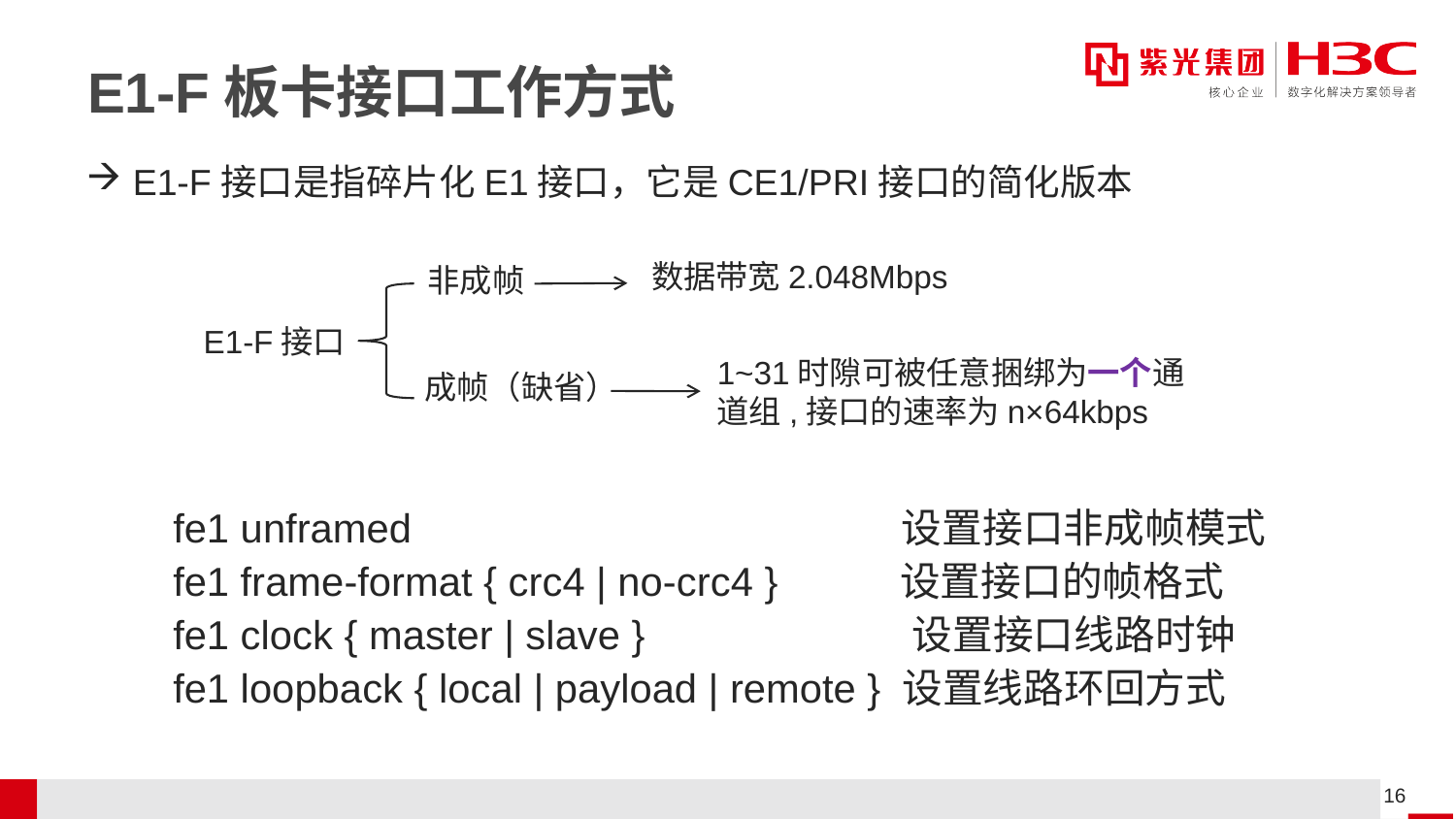

# E1-F板卡接口工作方式
 E1-F接口是指碎片化E1接口，它是CE1/PRI接口的简化版本
数据带宽2.048Mbps
非成帧

E1-F接口
1~31时隙可被任意捆绑为一个通道组,接口的速率为n×64kbps
成帧（缺省）
fe1 unframed                                           设置接口非成帧模式
fe1 frame-format { crc4 | no-crc4 }          设置接口的帧格式
fe1 clock { master | slave }                       设置接口线路时钟
fe1 loopback { local | payload | remote } 设置线路环回方式